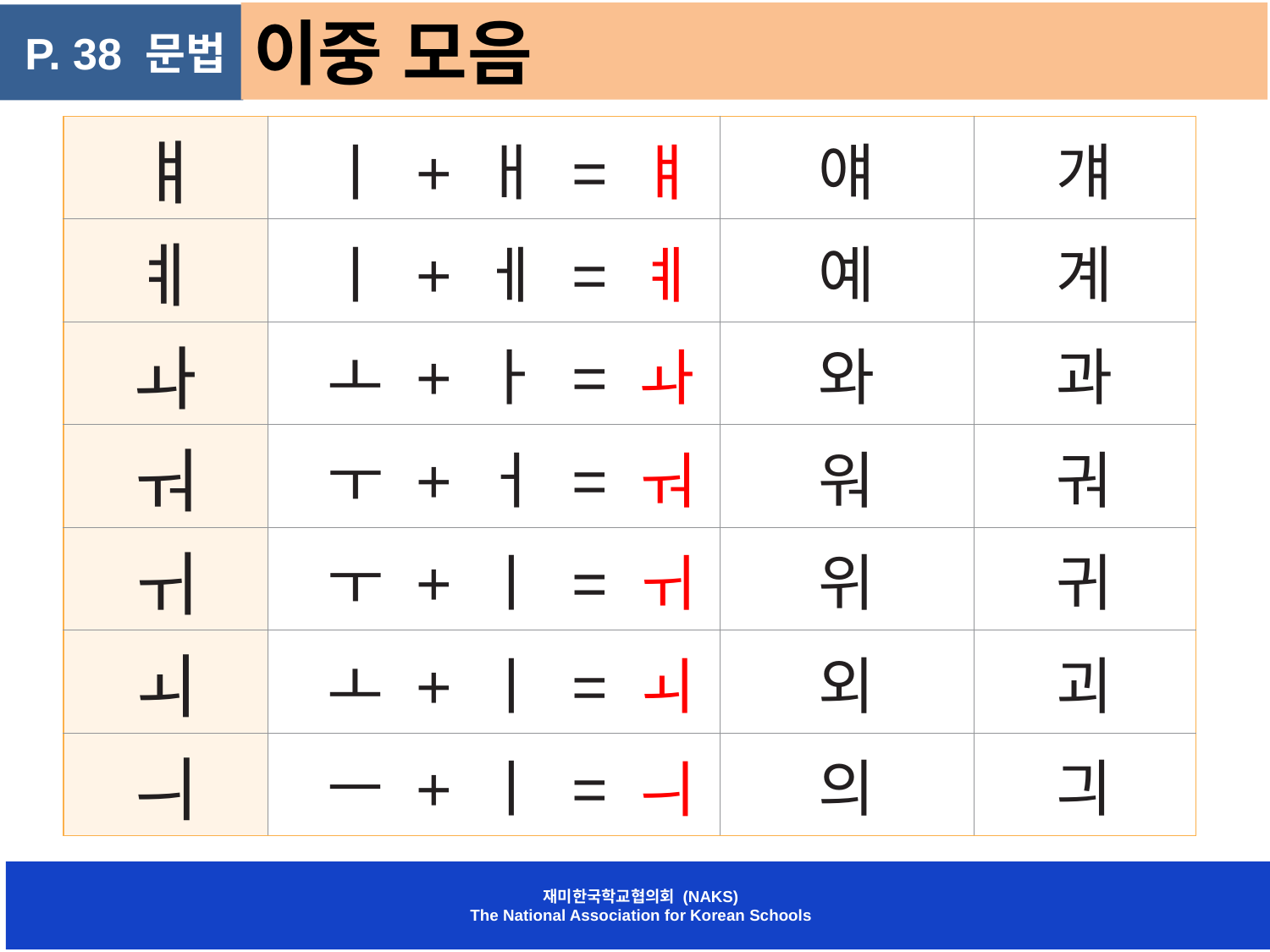

이중 모음
 P. 38 문법
| ㅒ | ㅣ + ㅐ = ㅒ | 얘 | 걔 |
| --- | --- | --- | --- |
| ㅖ | ㅣ + ㅔ = ㅖ | 예 | 계 |
| ㅘ | ㅗ + ㅏ = ㅘ | 와 | 과 |
| ㅝ | ㅜ + ㅓ = ㅝ | 워 | 궈 |
| ㅟ | ㅜ + ㅣ = ㅟ | 위 | 귀 |
| ㅚ | ㅗ + ㅣ = ㅚ | 외 | 괴 |
| ㅢ | ㅡ + ㅣ = ㅢ | 의 | 긔 |
재미한국학교협의회 (NAKS)
The National Association for Korean Schools